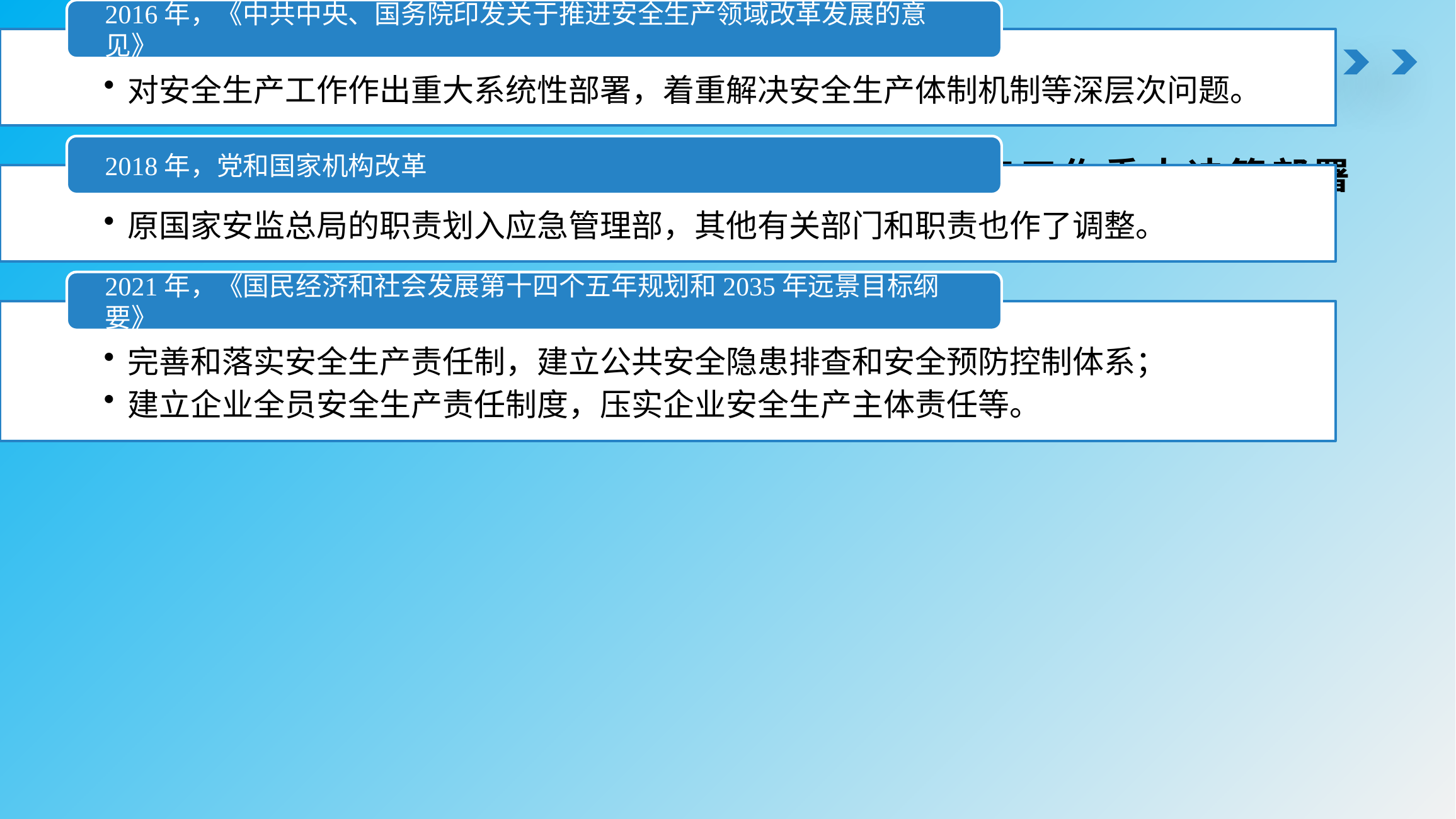

# （二）修订必要性
1.修改安全生产法是贯彻落实党中央关于安全生产工作重大决策部署的迫切要求
对安全生产工作作出重大系统性部署，着重解决安全生产体制机制等深层次问题。
2016年，《中共中央、国务院印发关于推进安全生产领域改革发展的意见》
原国家安监总局的职责划入应急管理部，其他有关部门和职责也作了调整。
2018年，党和国家机构改革
完善和落实安全生产责任制，建立公共安全隐患排查和安全预防控制体系；
建立企业全员安全生产责任制度，压实企业安全生产主体责任等。
2021年，《国民经济和社会发展第十四个五年规划和2035年远景目标纲要》